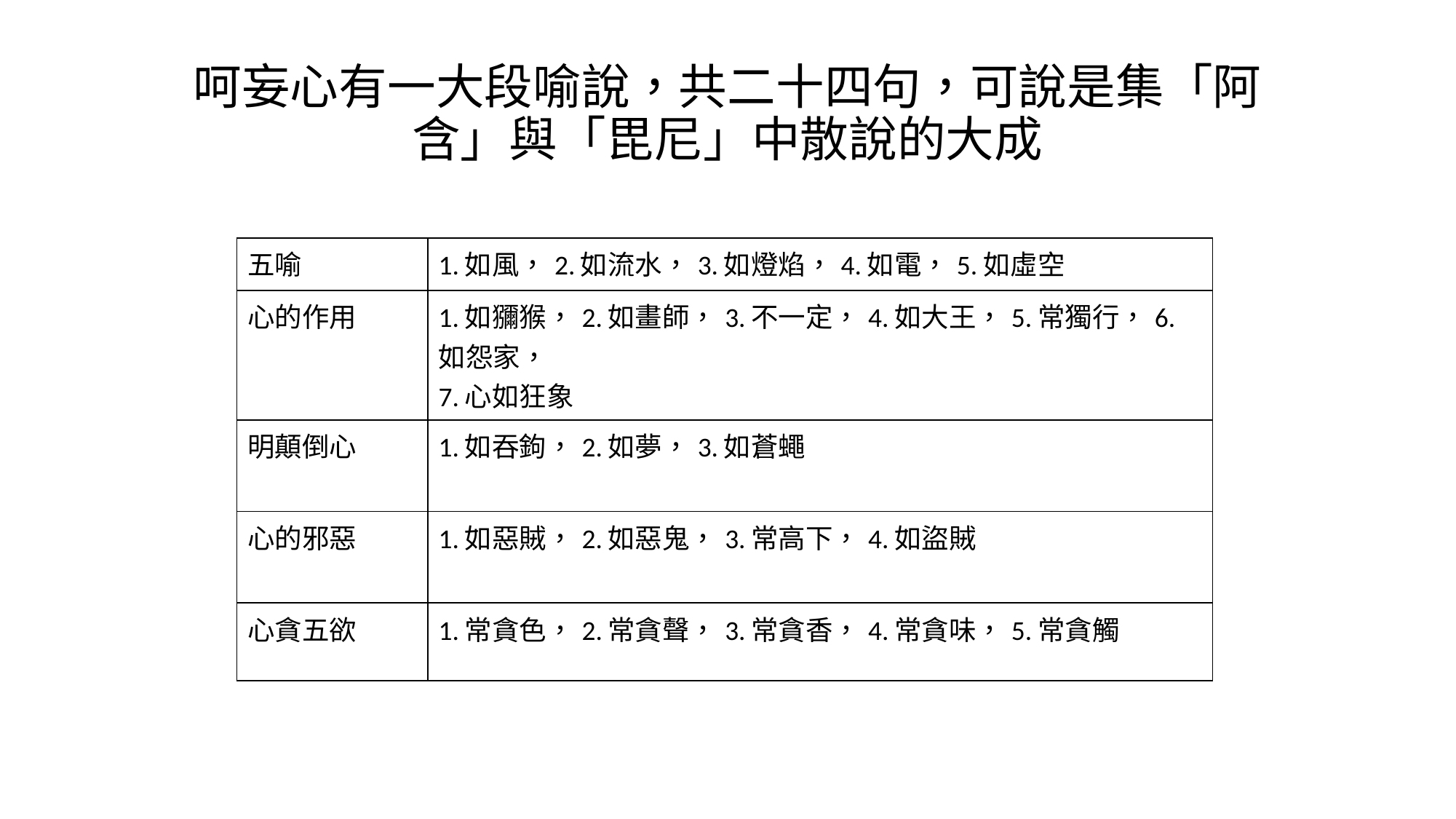

# 呵妄心有一大段喻說，共二十四句，可說是集「阿含」與「毘尼」中散說的大成

| 五喻 | 1.如風，2.如流水，3.如燈焰，4.如電，5.如虛空 |
| --- | --- |
| 心的作用 | 1.如獼猴，2.如畫師，3.不一定，4.如大王，5.常獨行，6.如怨家， 7.心如狂象 |
| 明顛倒心 | 1.如吞鉤，2.如夢，3.如蒼蠅 |
| 心的邪惡 | 1.如惡賊，2.如惡鬼，3.常高下，4.如盜賊 |
| 心貪五欲 | 1.常貪色，2.常貪聲，3.常貪香，4.常貪味，5.常貪觸 |